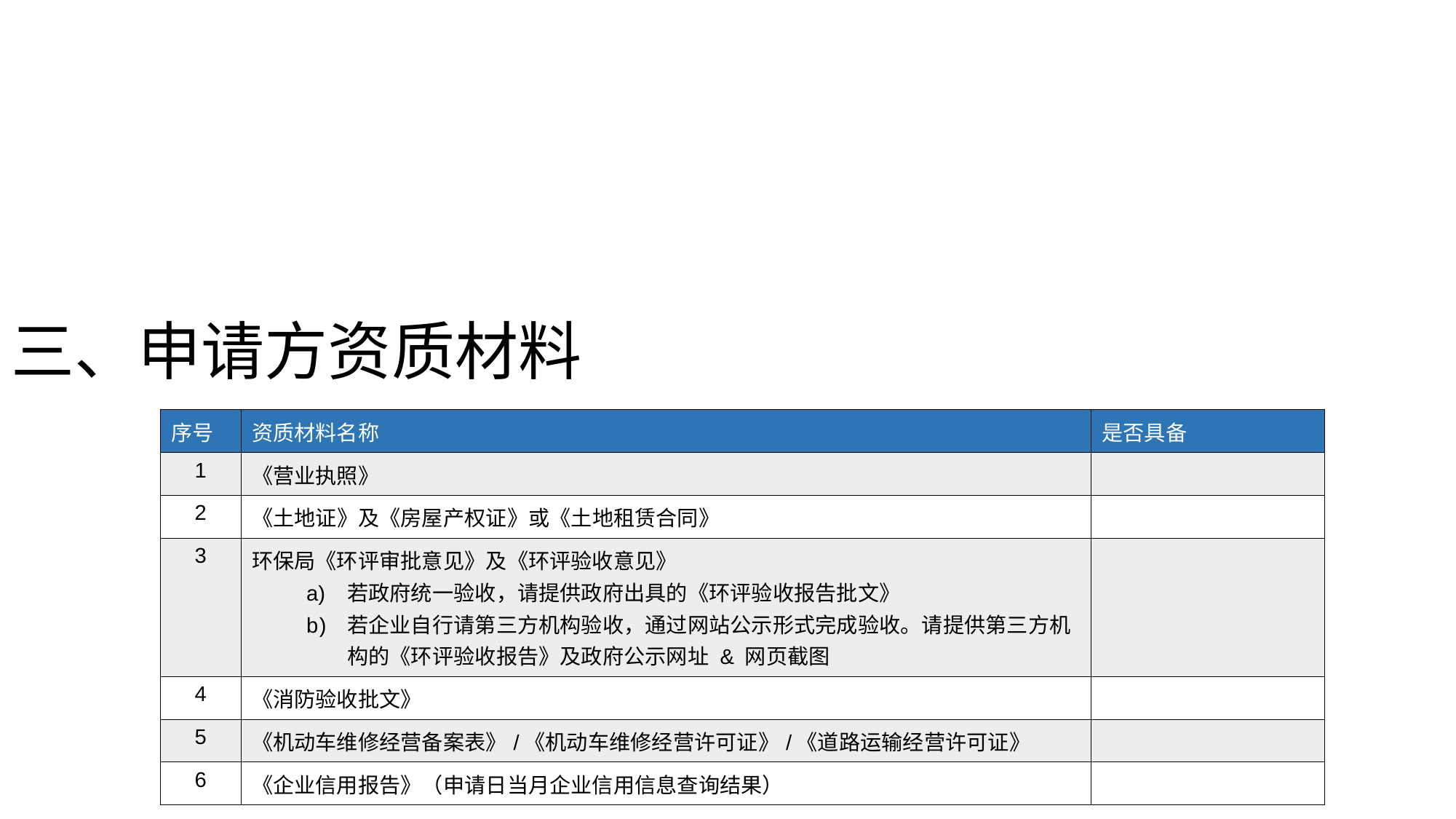

三、申请方资质材料
| 序号 | 资质材料名称 | 是否具备 |
| --- | --- | --- |
| 1 | 《营业执照》 |  |
| 2 | 《土地证》及《房屋产权证》或《土地租赁合同》 |  |
| 3 | 环保局《环评审批意见》及《环评验收意见》 若政府统一验收，请提供政府出具的《环评验收报告批文》 若企业自行请第三方机构验收，通过网站公示形式完成验收。请提供第三方机构的《环评验收报告》及政府公示网址 & 网页截图 |  |
| 4 | 《消防验收批文》 |  |
| 5 | 《机动车维修经营备案表》/《机动车维修经营许可证》/《道路运输经营许可证》 |  |
| 6 | 《企业信用报告》（申请日当月企业信用信息查询结果） |  |